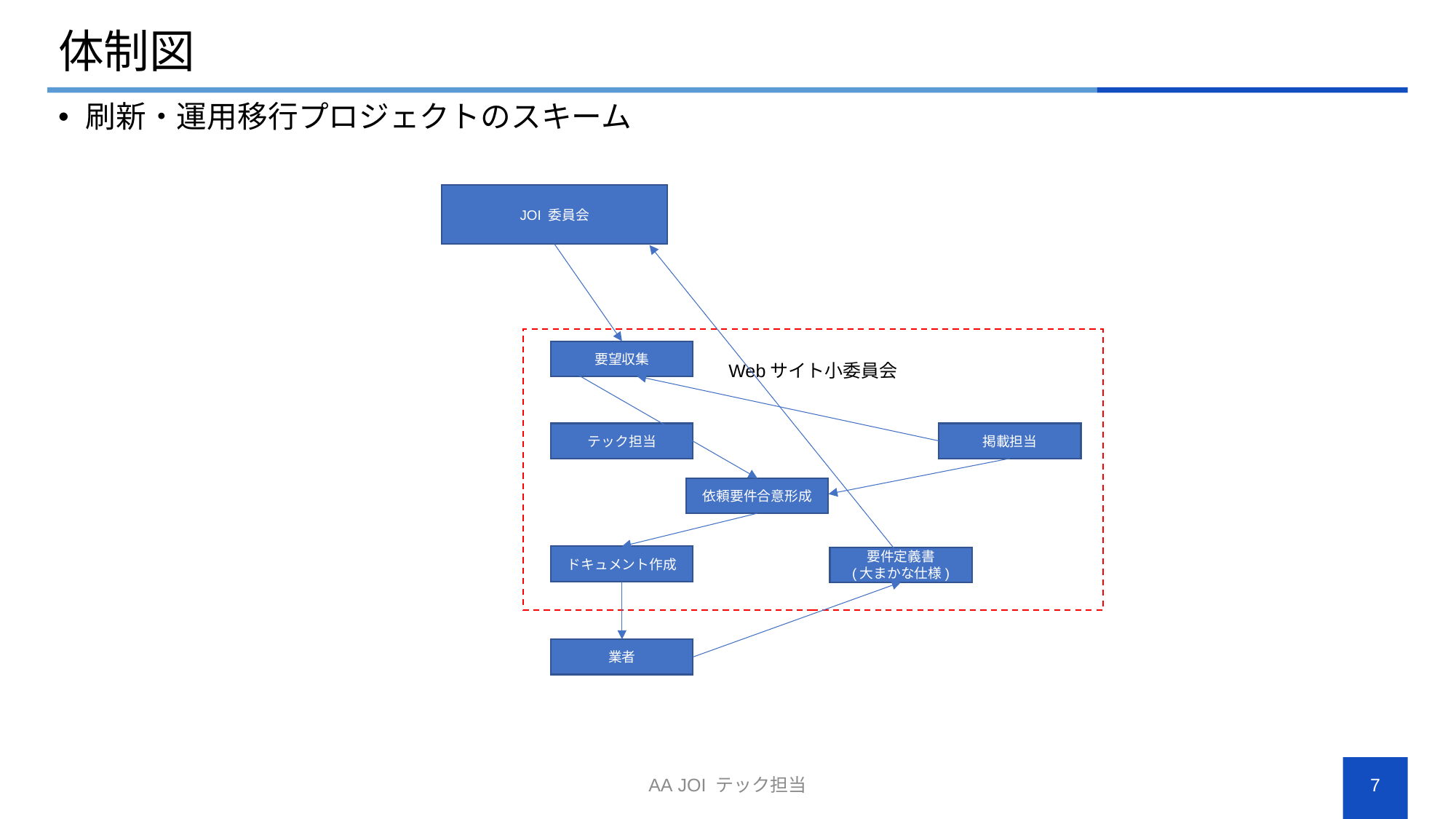

# 体制図
刷新・運用移行プロジェクトのスキーム
JOI 委員会

要望収集
Webサイト小委員会
テック担当
掲載担当
依頼要件合意形成
ドキュメント作成
要件定義書
(大まかな仕様)
業者
AA JOI テック担当
7